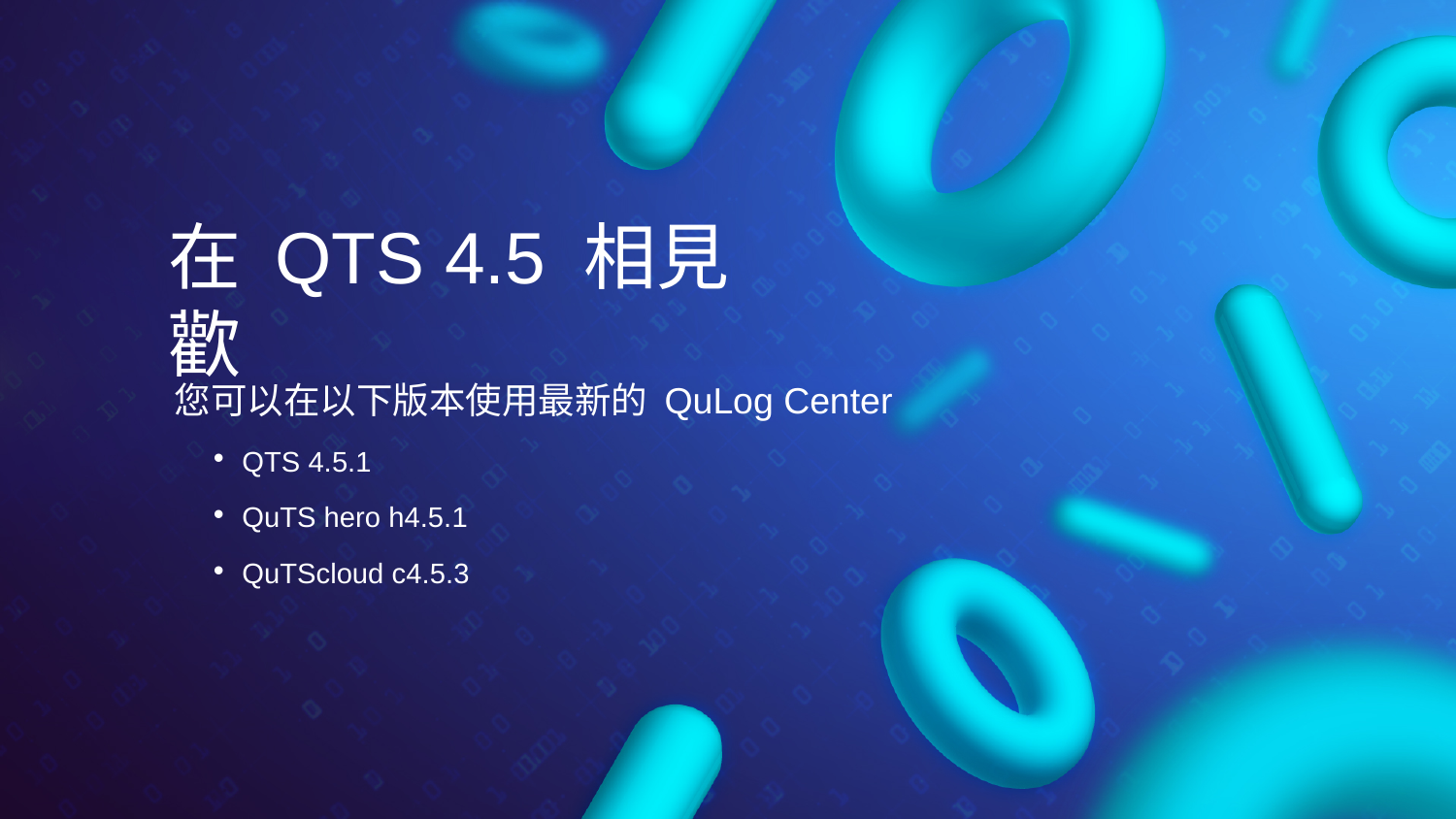

# 在 QTS 4.5 相見歡
您可以在以下版本使用最新的 QuLog Center
QTS 4.5.1
QuTS hero h4.5.1
QuTScloud c4.5.3